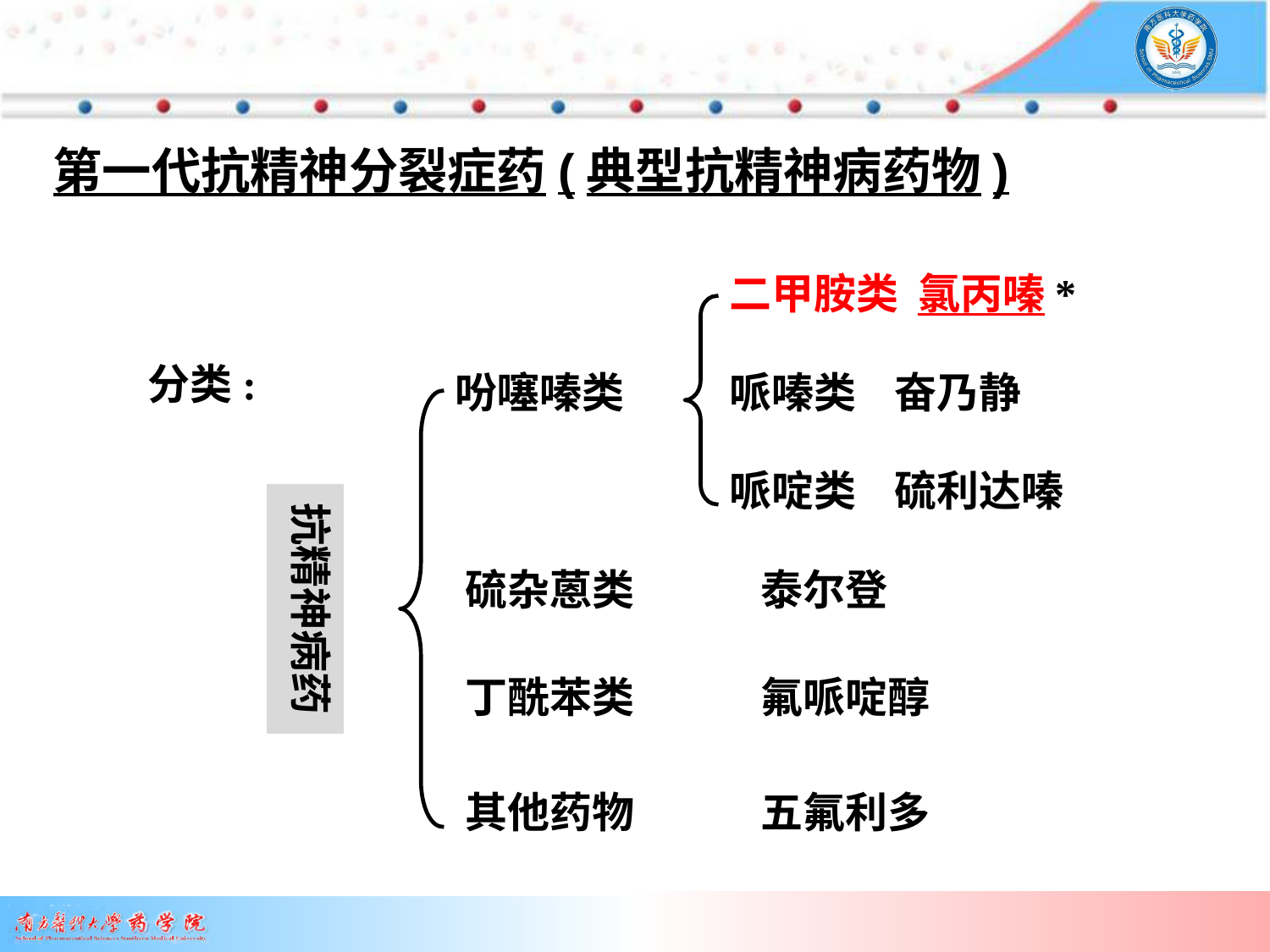

第一代抗精神分裂症药(典型抗精神病药物)
二甲胺类  氯丙嗪*

哌嗪类    奋乃静
哌啶类    硫利达嗪
吩噻嗪类

硫杂蒽类
泰尔登
氟哌啶醇
丁酰苯类
其他药物
五氟利多

分类:

抗精神病药